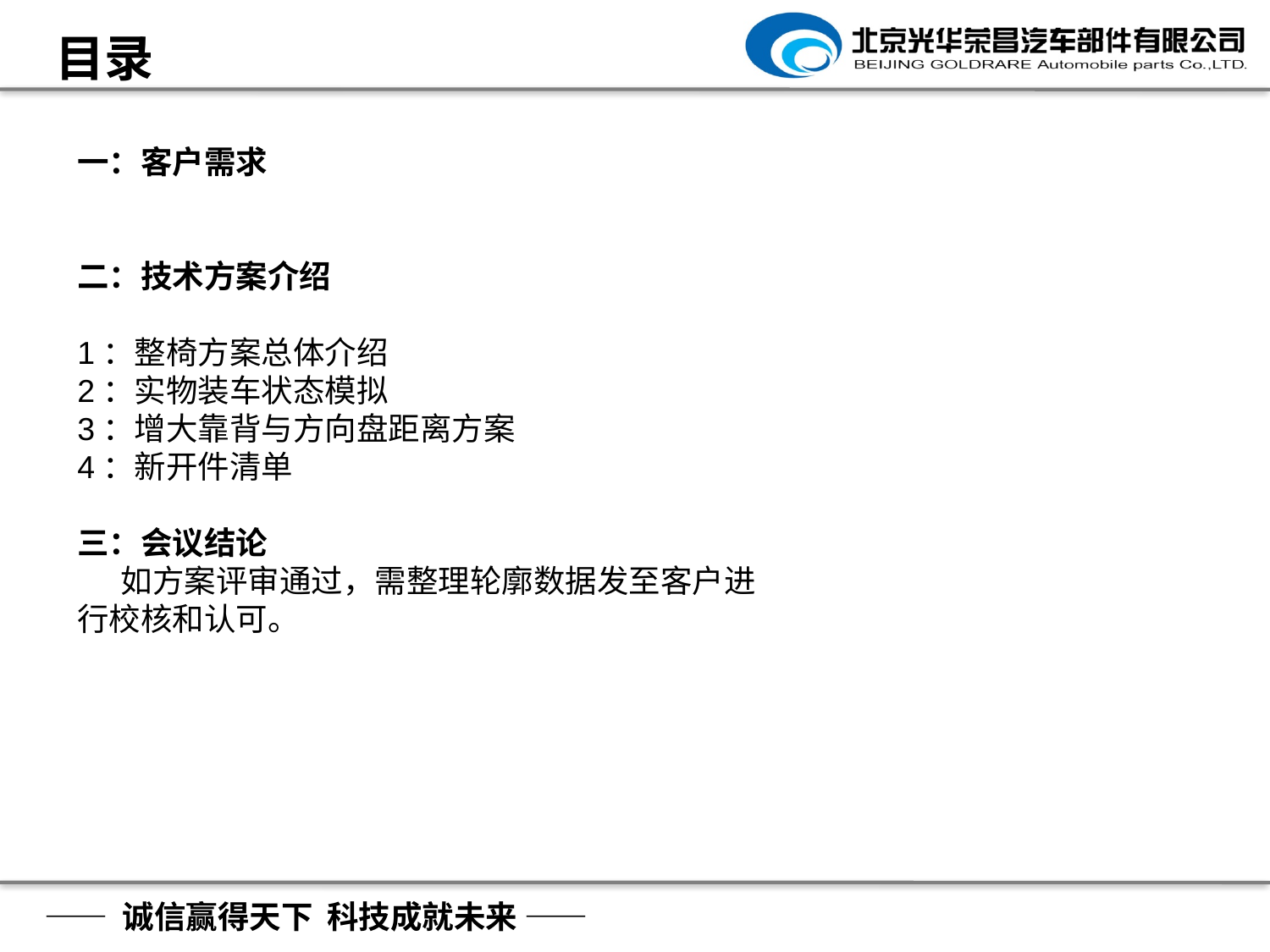

目录
一：客户需求

二：技术方案介绍

1：整椅方案总体介绍
2：实物装车状态模拟
3：增大靠背与方向盘距离方案
4：新开件清单

三：会议结论
     如方案评审通过，需整理轮廓数据发至客户进行校核和认可。